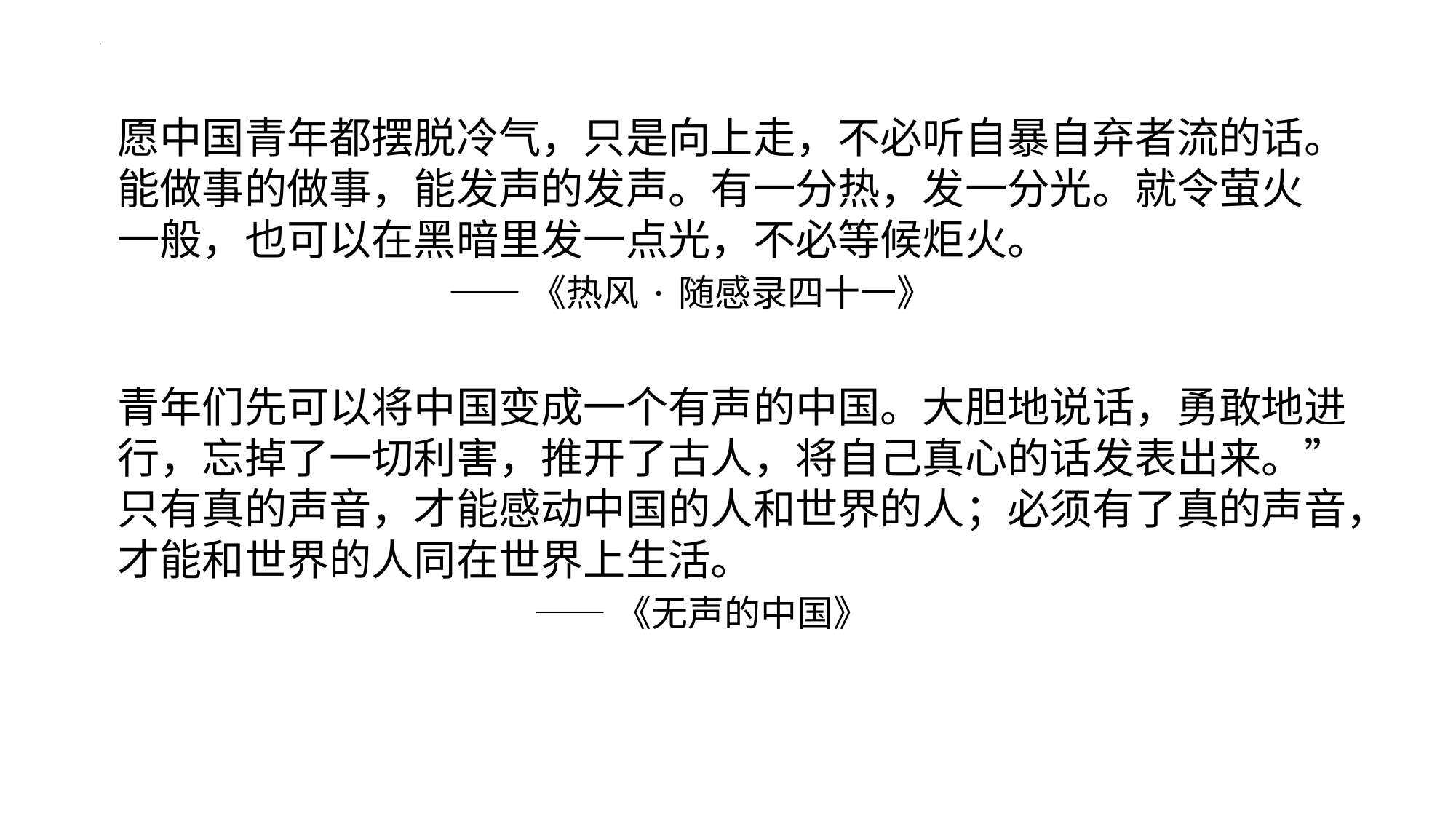

愿中国青年都摆脱冷气，只是向上走，不必听自暴自弃者流的话。能做事的做事，能发声的发声。有一分热，发一分光。就令萤火一般，也可以在黑暗里发一点光，不必等候炬火。
                                   ‌——《热风·随感录四十一》
青年们先可以将中国变成一个有声的中国。大胆地说话，勇敢地进行，忘掉了一切利害，推开了古人，将自己真心的话发表出来。”
只有真的声音，才能感动中国的人和世界的人；必须有了真的声音，才能和世界的人同在世界上生活。
                                            ——《无声的中国》